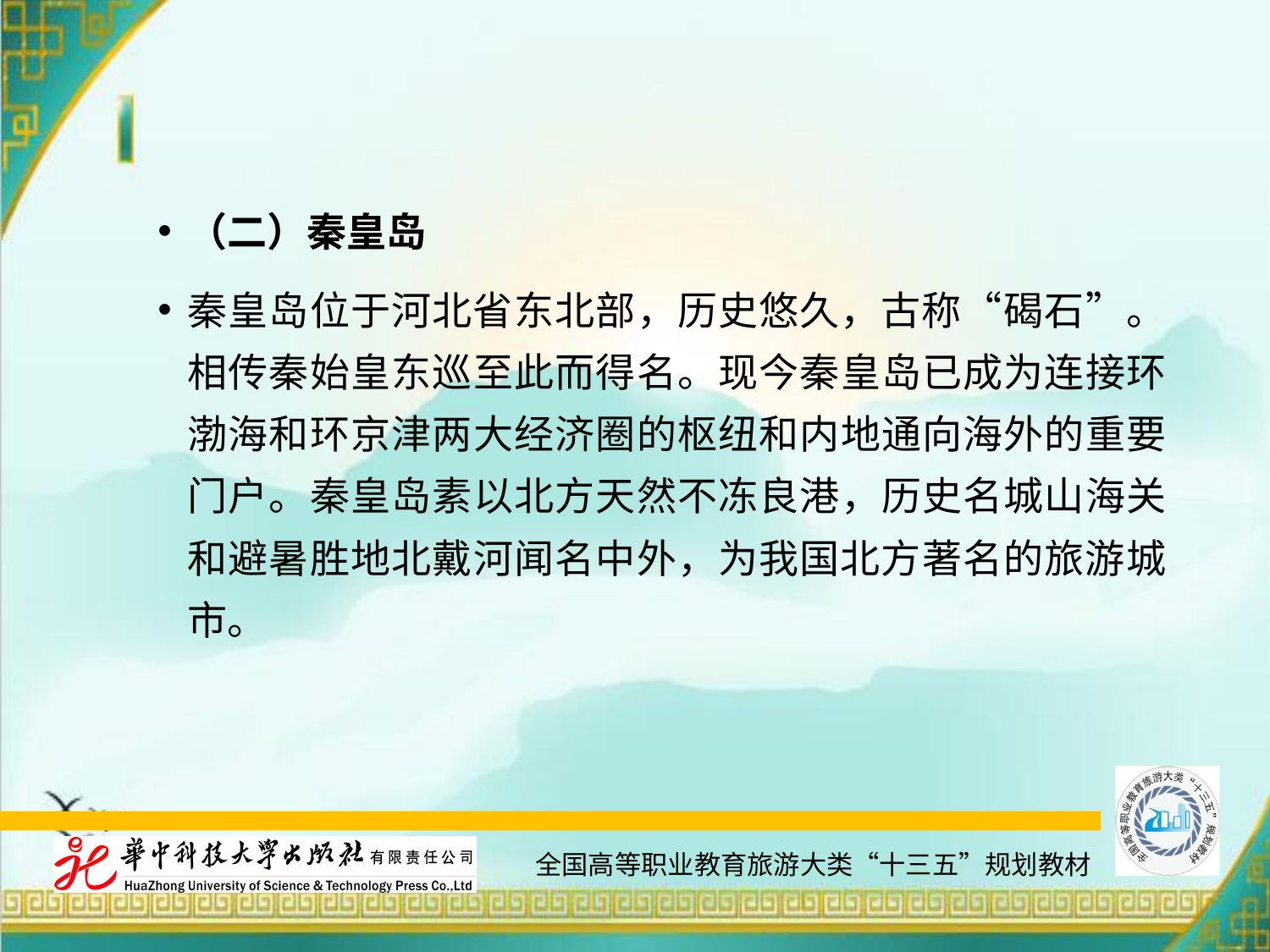

#
（二）秦皇岛
秦皇岛位于河北省东北部，历史悠久，古称“碣石”。相传秦始皇东巡至此而得名。现今秦皇岛已成为连接环渤海和环京津两大经济圈的枢纽和内地通向海外的重要门户。秦皇岛素以北方天然不冻良港，历史名城山海关和避暑胜地北戴河闻名中外，为我国北方著名的旅游城市。